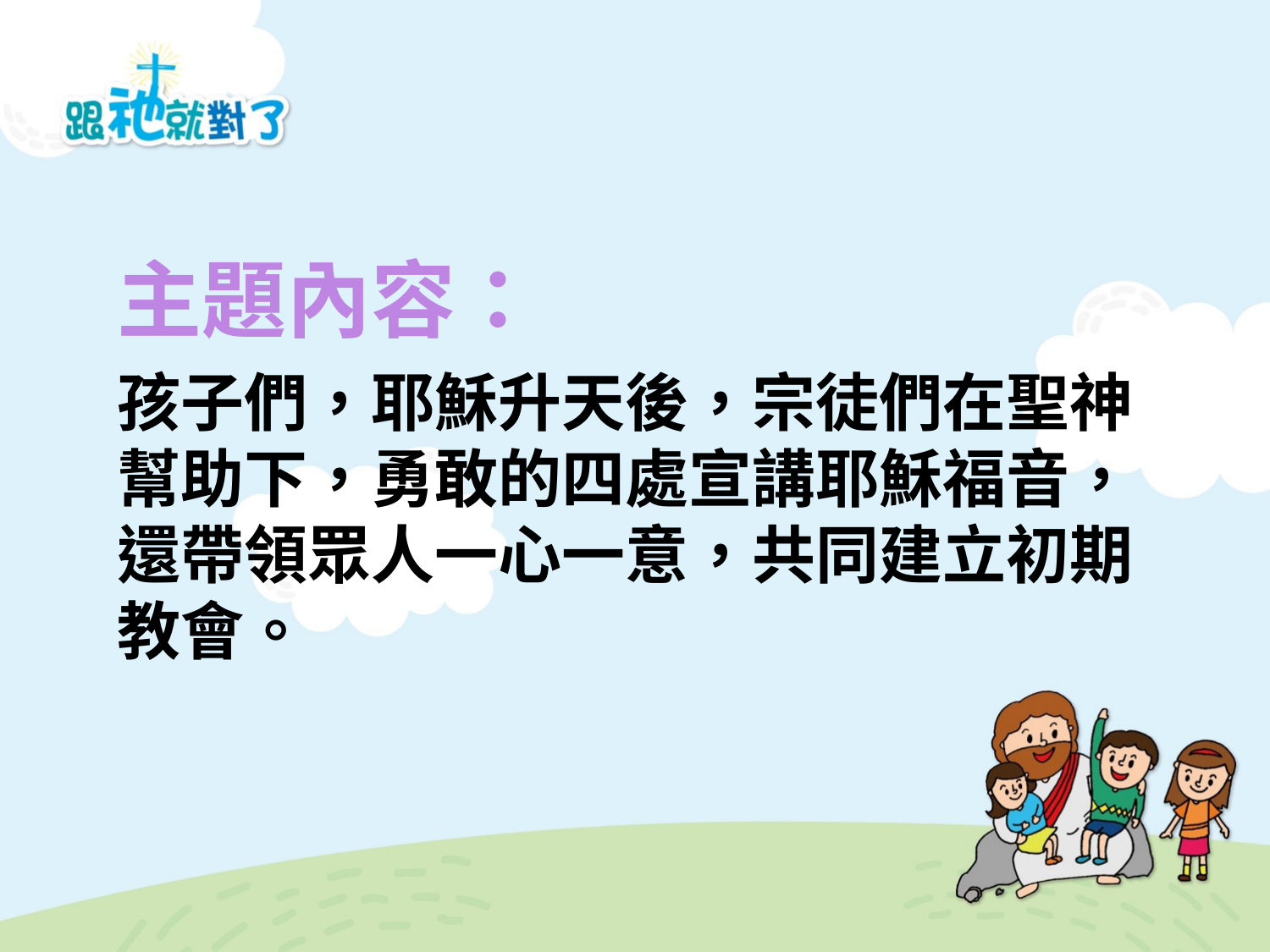

主題內容：
孩子們，耶穌升天後，宗徒們在聖神幫助下，勇敢的四處宣講耶穌福音，還帶領眾人一心一意，共同建立初期教會。